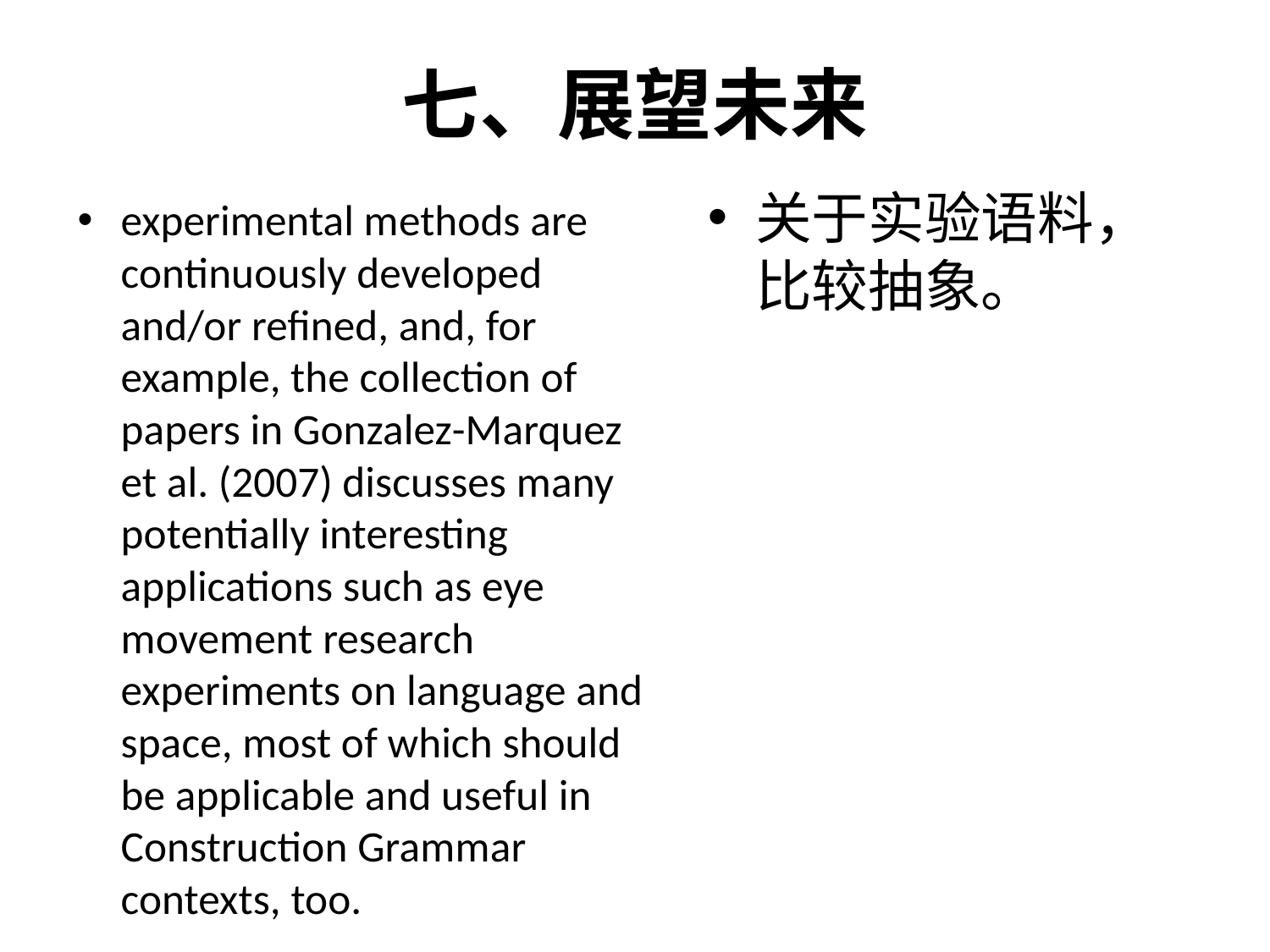

# 七、展望未来
关于实验语料，比较抽象。
experimental methods are continuously developed and/or refined, and, for example, the collection of papers in Gonzalez-Marquez et al. (2007) discusses many potentially interesting applications such as eye movement research experiments on language and space, most of which should be applicable and useful in Construction Grammar contexts, too.